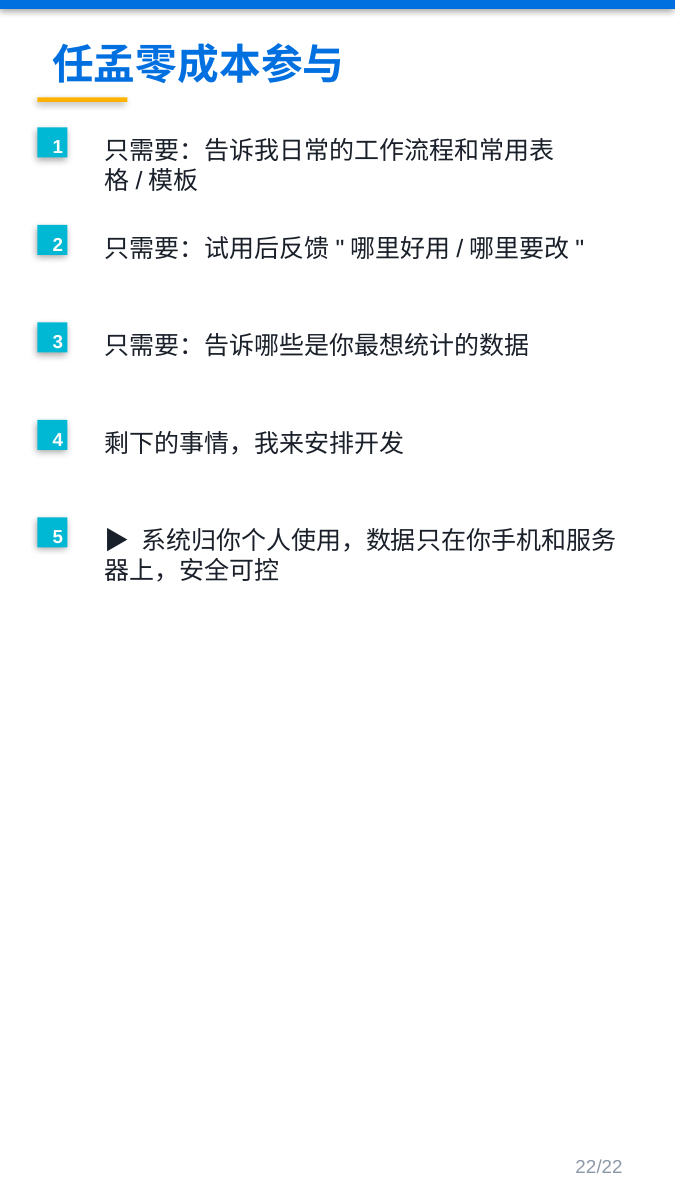

任孟零成本参与

1
只需要：告诉我日常的工作流程和常用表格/模板

2
只需要：试用后反馈"哪里好用/哪里要改"

3
只需要：告诉哪些是你最想统计的数据

4
剩下的事情，我来安排开发

5
▶ 系统归你个人使用，数据只在你手机和服务器上，安全可控
22/22